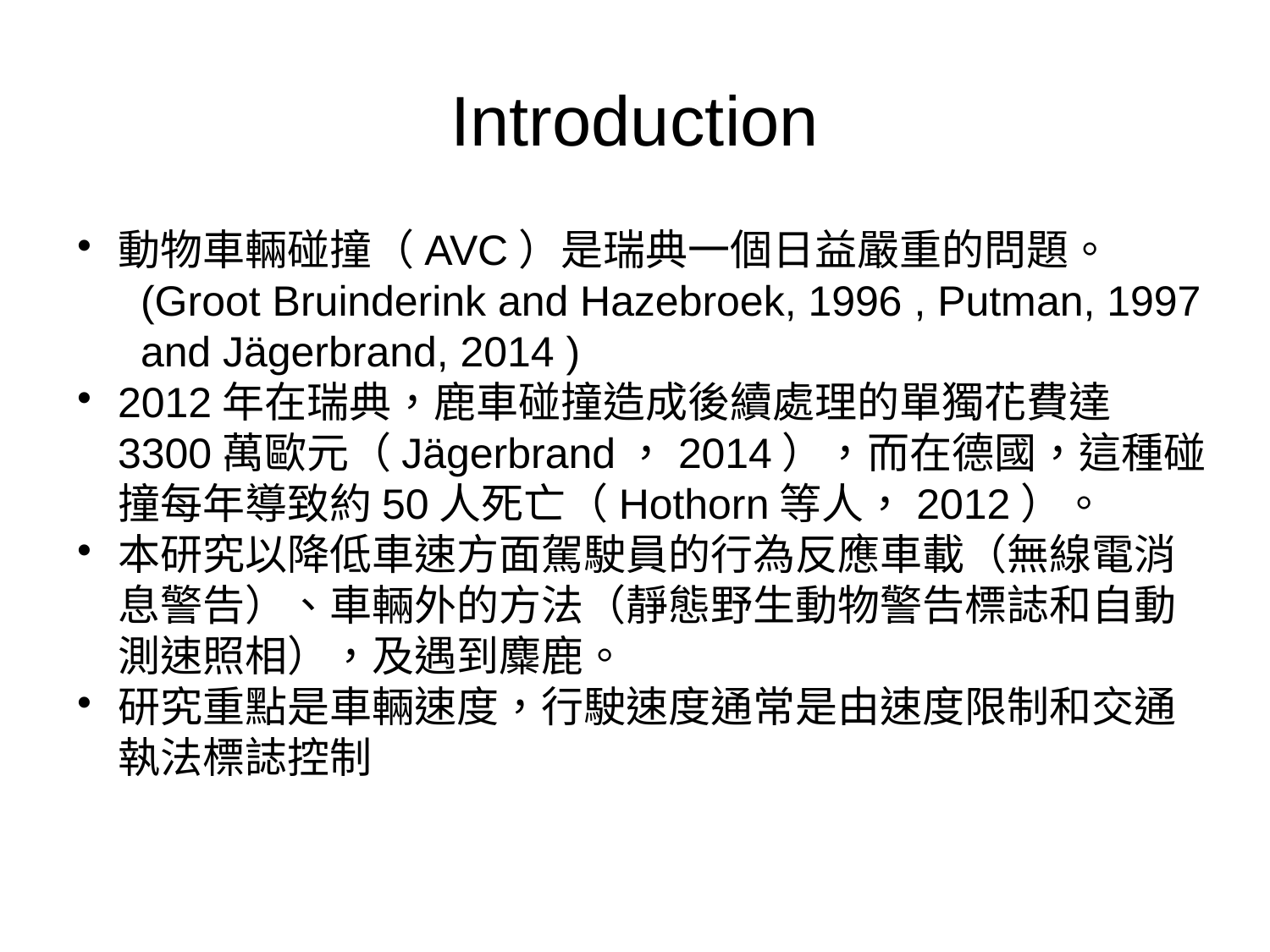

Introduction
動物車輛碰撞（AVC）是瑞典一個日益嚴重的問題。
(Groot Bruinderink and Hazebroek, 1996 , Putman, 1997 and Jägerbrand, 2014 )
2012年在瑞典，鹿車碰撞造成後續處理的單獨花費達3300萬歐元（Jägerbrand，2014），而在德國，這種碰撞每年導致約50人死亡（Hothorn等人，2012）。
本研究以降低車速方面駕駛員的行為反應車載（無線電消息警告）、車輛外的方法（靜態野生動物警告標誌和自動測速照相），及遇到麋鹿。
研究重點是車輛速度，行駛速度通常是由速度限制和交通執法標誌控制